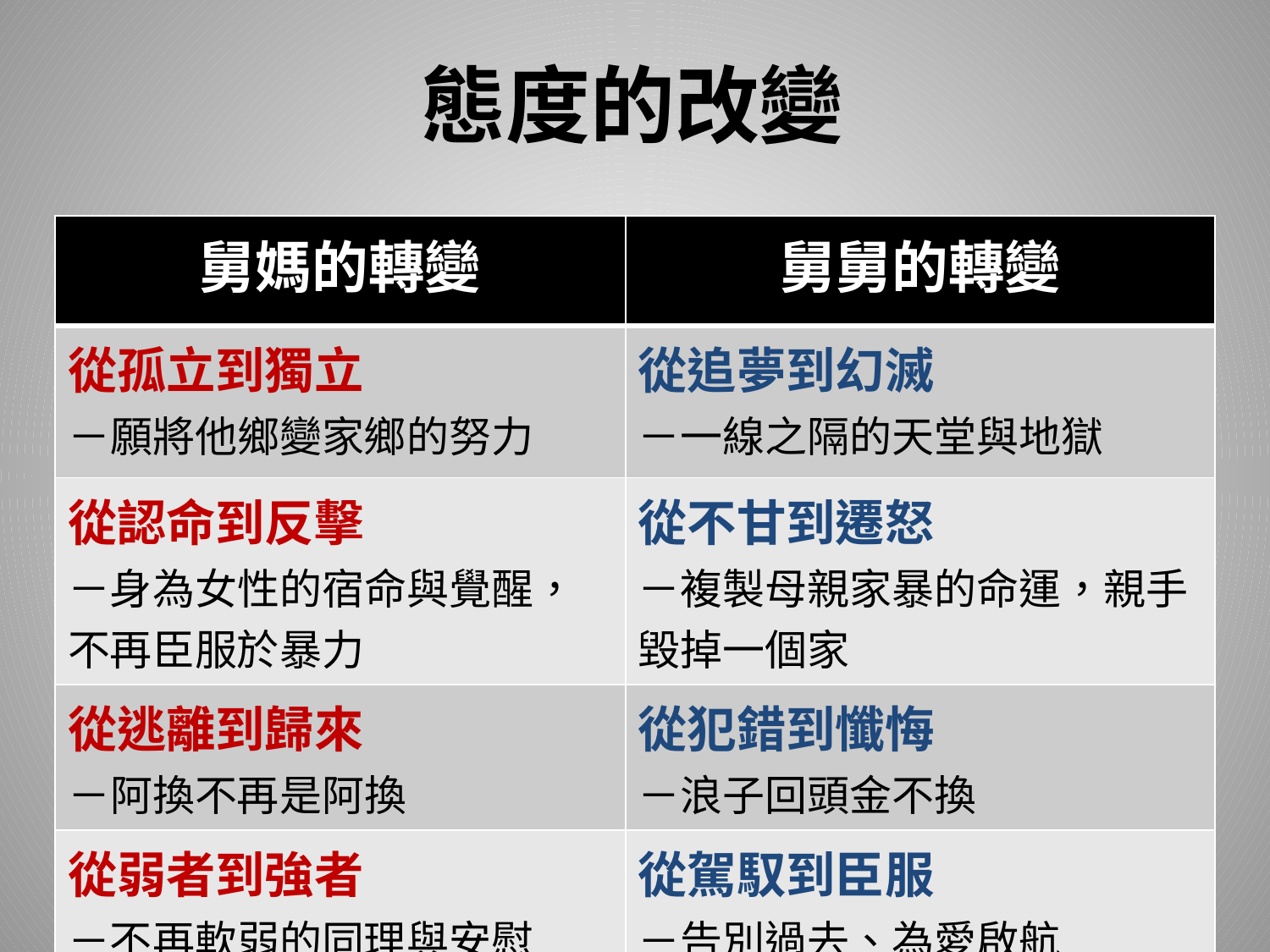

態度的改變
| 舅媽的轉變 | 舅舅的轉變 |
| --- | --- |
| 從孤立到獨立 －願將他鄉變家鄉的努力 | 從追夢到幻滅 －一線之隔的天堂與地獄 |
| 從認命到反擊 －身為女性的宿命與覺醒，不再臣服於暴力 | 從不甘到遷怒 －複製母親家暴的命運，親手 毀掉一個家 |
| 從逃離到歸來 －阿換不再是阿換 | 從犯錯到懺悔 －浪子回頭金不換 |
| 從弱者到強者 －不再軟弱的同理與安慰 | 從駕馭到臣服 －告別過去、為愛啟航 |